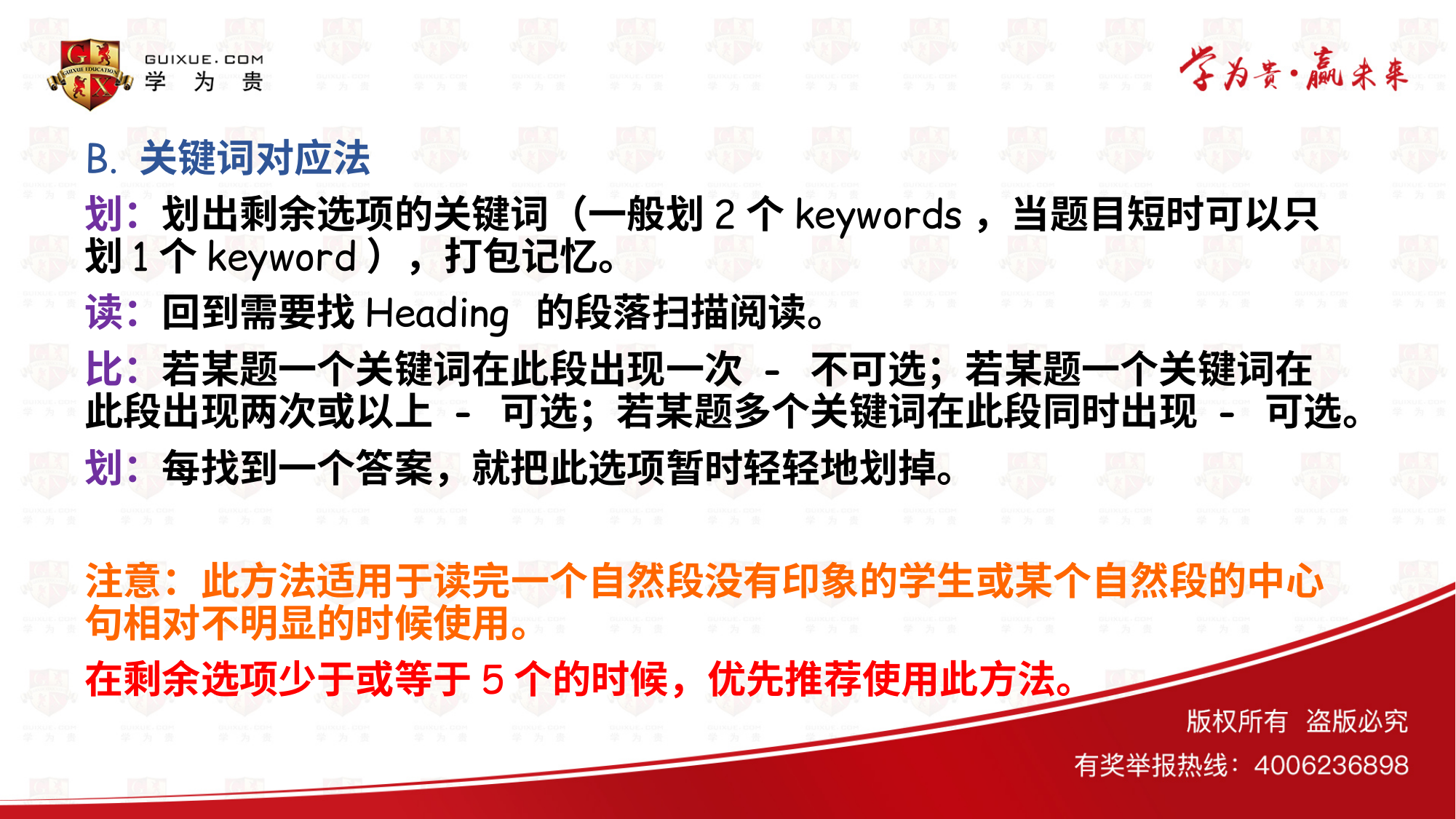

# B. 关键词对应法
划：划出剩余选项的关键词（一般划2个keywords，当题目短时可以只划1个keyword），打包记忆。
读：回到需要找Heading 的段落扫描阅读。
比：若某题一个关键词在此段出现一次 - 不可选；若某题一个关键词在此段出现两次或以上 - 可选；若某题多个关键词在此段同时出现 - 可选。
划：每找到一个答案，就把此选项暂时轻轻地划掉。

注意：此方法适用于读完一个自然段没有印象的学生或某个自然段的中心句相对不明显的时候使用。
在剩余选项少于或等于5个的时候，优先推荐使用此方法。